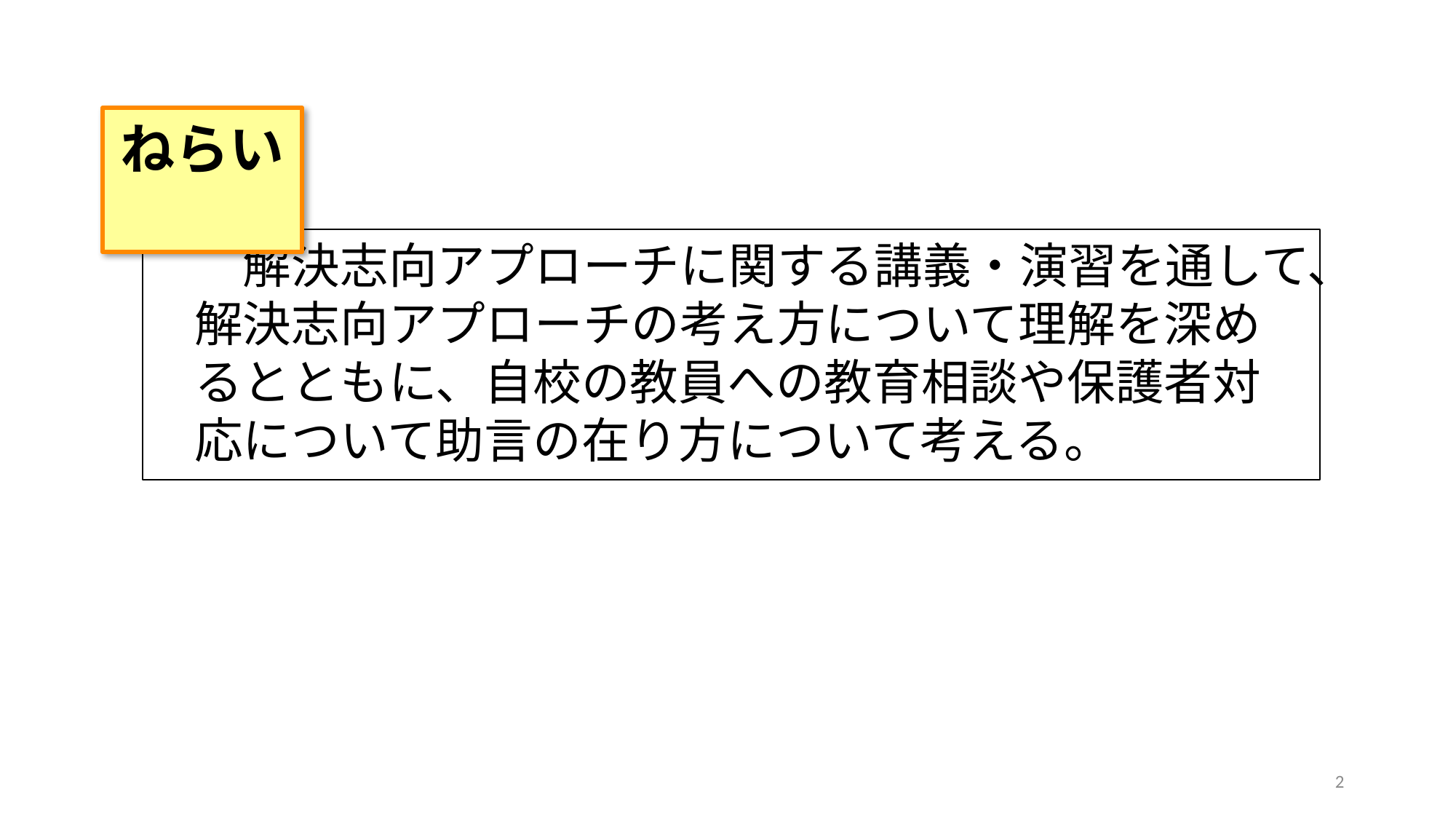

ねらい
　解決志向アプローチに関する講義・演習を通して、解決志向アプローチの考え方について理解を深めるとともに、自校の教員への教育相談や保護者対応について助言の在り方について考える。

2